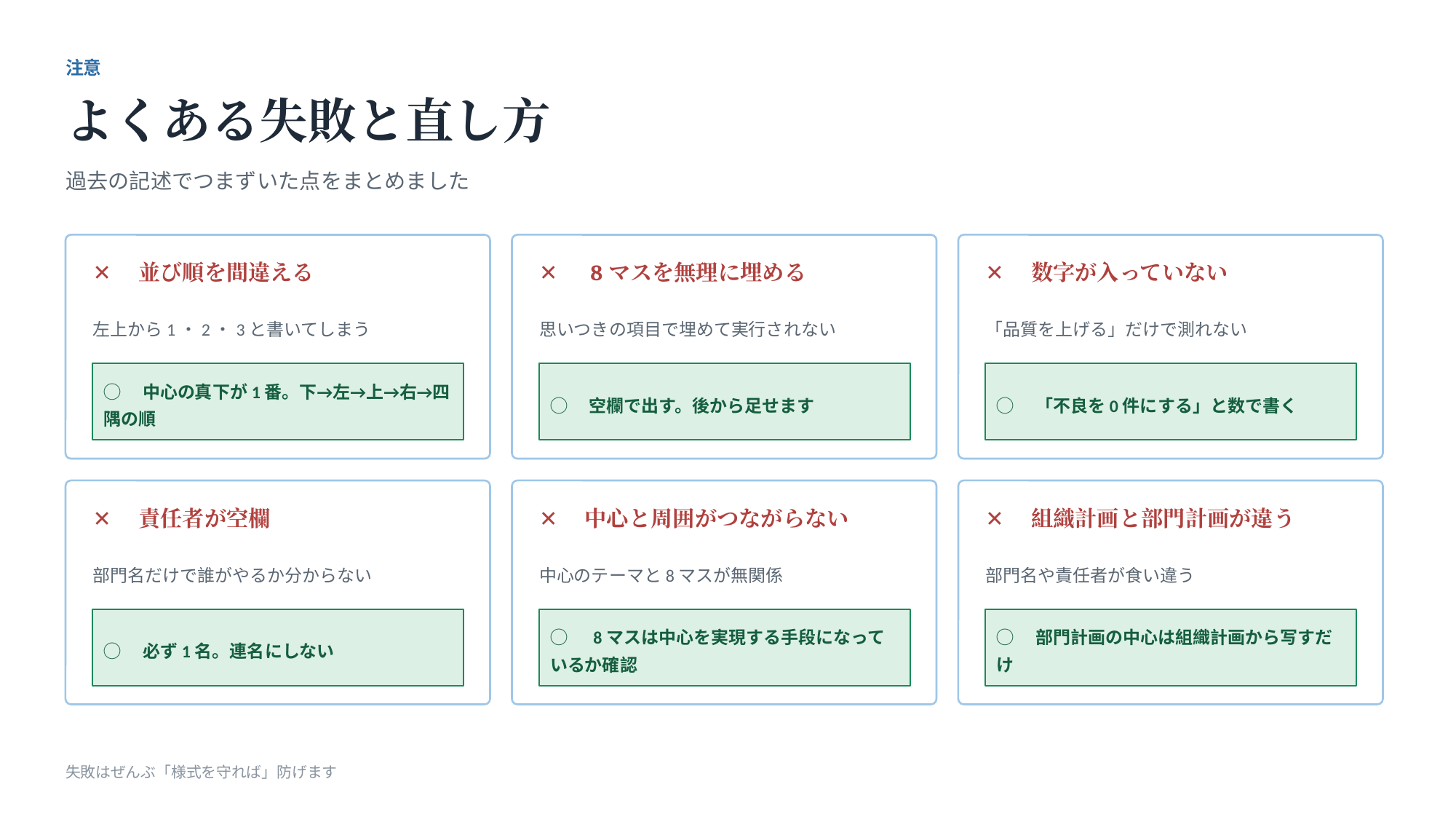

注意
よくある失敗と直し方
過去の記述でつまずいた点をまとめました

✕　並び順を間違える
✕　8マスを無理に埋める
✕　数字が入っていない
左上から1・2・3と書いてしまう
思いつきの項目で埋めて実行されない
「品質を上げる」だけで測れない

◯　中心の真下が1番。下→左→上→右→四隅の順
◯　空欄で出す。後から足せます
◯　「不良を0件にする」と数で書く

✕　責任者が空欄
✕　中心と周囲がつながらない
✕　組織計画と部門計画が違う
部門名だけで誰がやるか分からない
中心のテーマと8マスが無関係
部門名や責任者が食い違う

◯　必ず1名。連名にしない
◯　8マスは中心を実現する手段になっているか確認
◯　部門計画の中心は組織計画から写すだけ
失敗はぜんぶ「様式を守れば」防げます